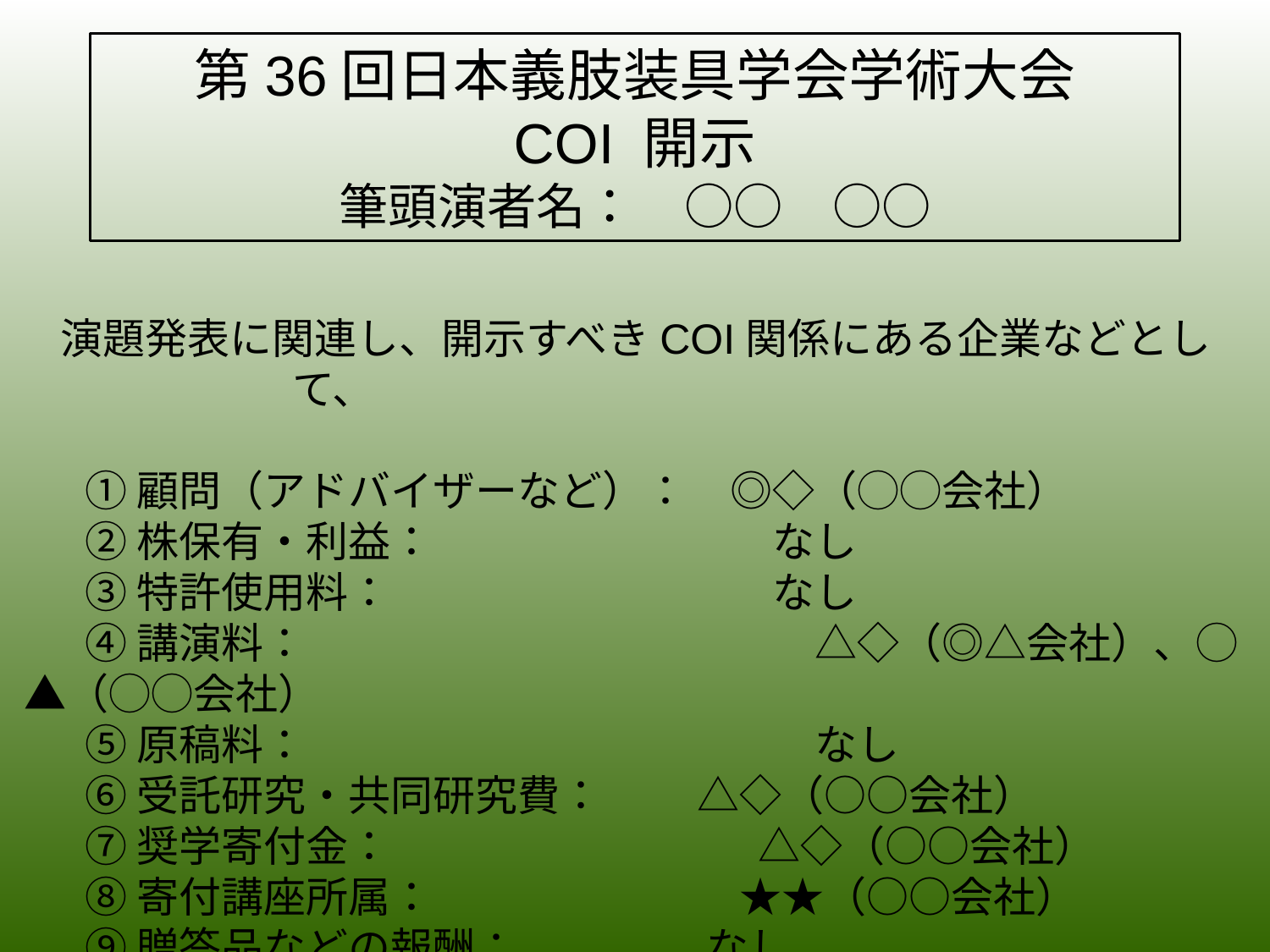

第36回日本義肢装具学会学術大会
COI 開示
筆頭演者名：　○○　○○
演題発表に関連し、開示すべきCOI関係にある企業などとして、

　  ① 顧問（アドバイザーなど）：　◎◇（◯◯会社）
　  ② 株保有・利益：　　　　　　　　なし
　  ③ 特許使用料：　　　　　　　　　なし
　  ④ 講演料：　　　　　　　　　　　　△◇（◎△会社）、◯▲（◯◯会社）
　  ⑤ 原稿料：　　　　　　　　　　　　なし
　  ⑥ 受託研究・共同研究費：　　 △◇（○○会社）
　  ⑦ 奨学寄付金：　 　　　　　 　　 △◇（○○会社）
　  ⑧ 寄付講座所属：　　 　　　　　★★（○○会社）
　  ⑨ 贈答品などの報酬： 　 　　　なし